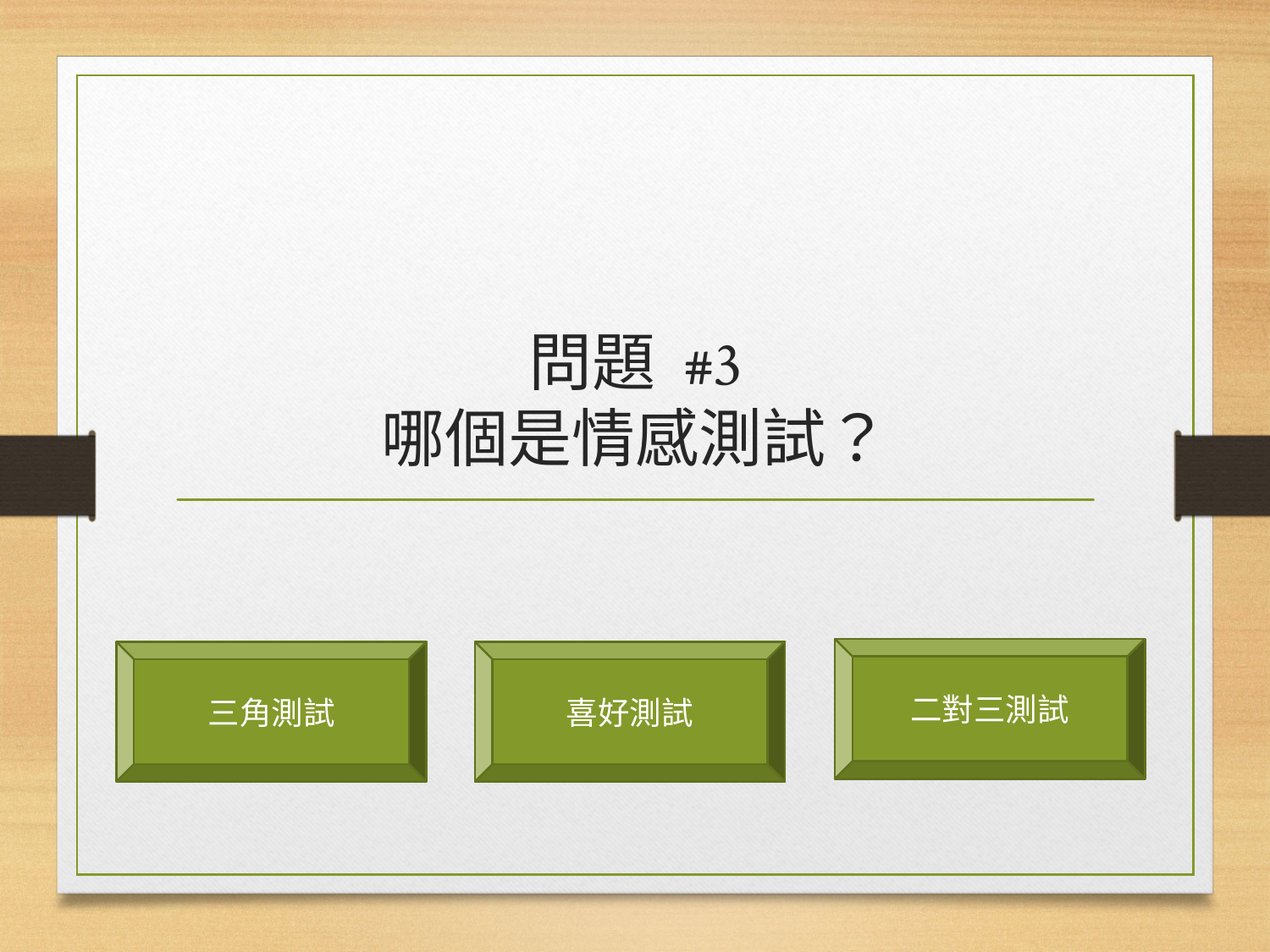

# 問題 #3 哪個是情感測試？
二對三測試
三角測試
喜好測試